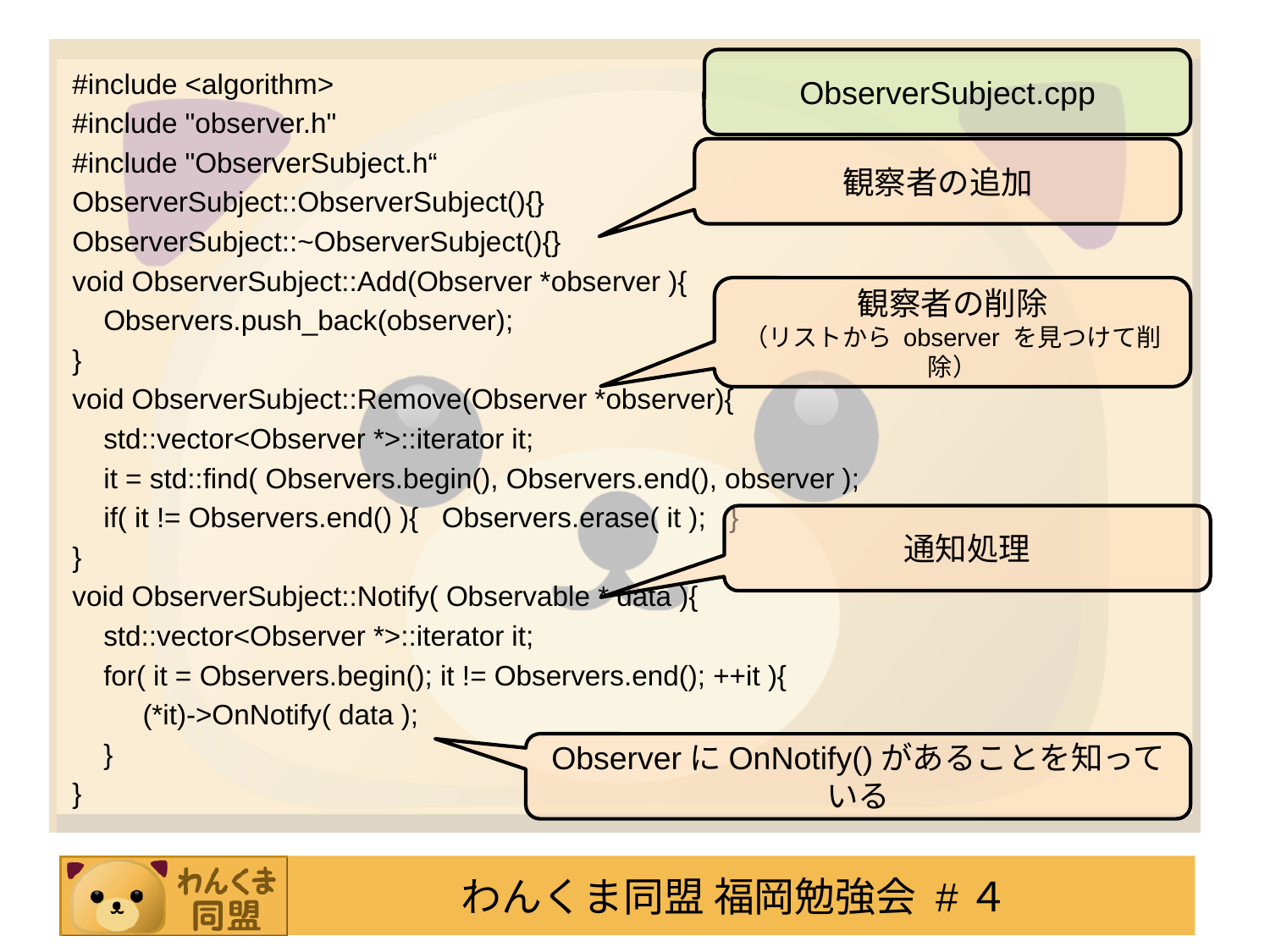

ObserverSubject.cpp
#include <algorithm>
#include "observer.h"
#include "ObserverSubject.h“
ObserverSubject::ObserverSubject(){}
ObserverSubject::~ObserverSubject(){}
void ObserverSubject::Add(Observer *observer ){
    Observers.push_back(observer);
}
void ObserverSubject::Remove(Observer *observer){
    std::vector<Observer *>::iterator it;
    it = std::find( Observers.begin(), Observers.end(), observer );
    if( it != Observers.end() ){   Observers.erase( it );   }
}
void ObserverSubject::Notify( Observable * data ){
    std::vector<Observer *>::iterator it;
    for( it = Observers.begin(); it != Observers.end(); ++it ){
         (*it)->OnNotify( data );
    }
}
観察者の追加
観察者の削除
（リストから observer を見つけて削除）
通知処理
ObserverにOnNotify()があることを知っている